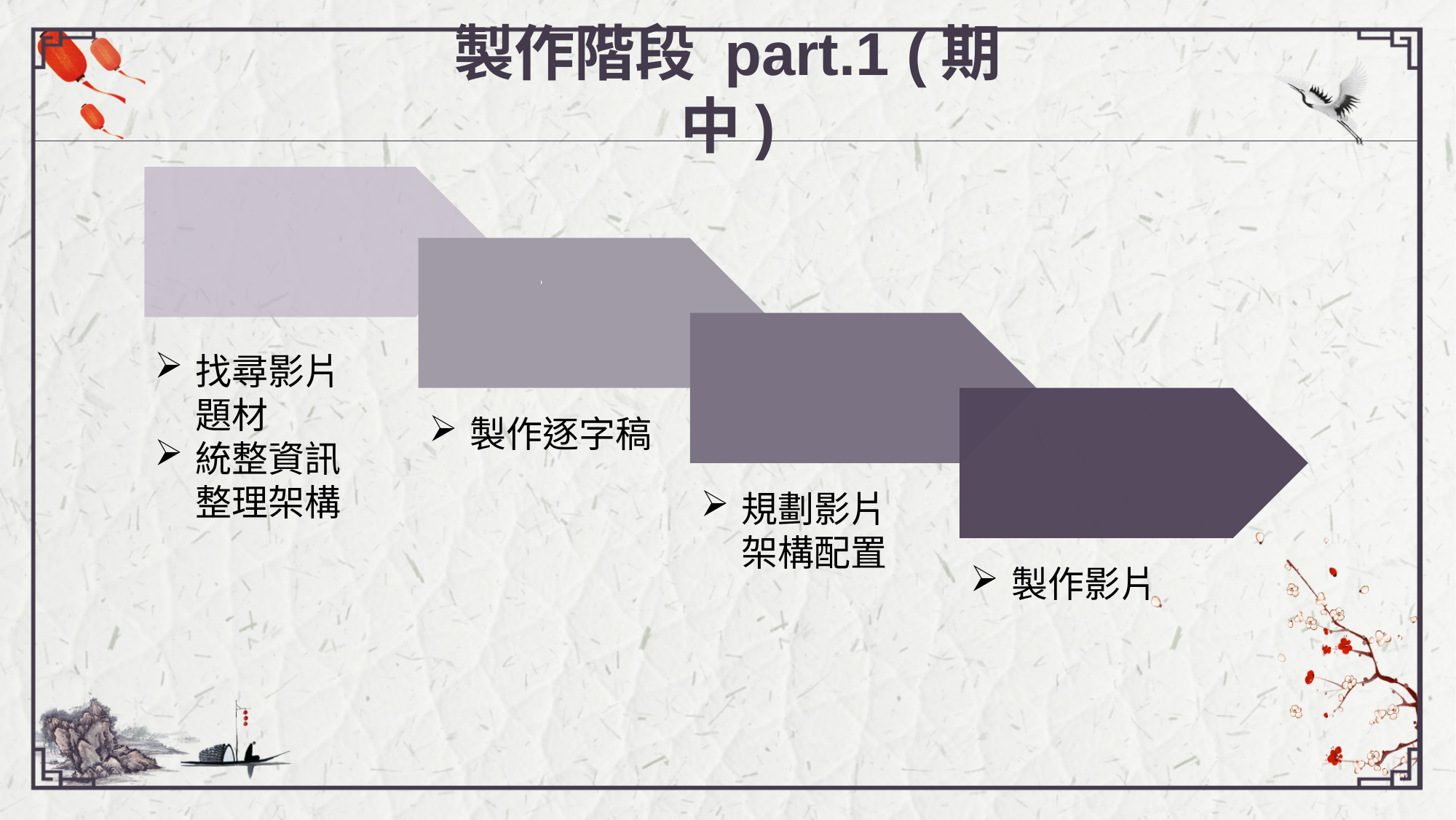

製作階段 part.1 (期中)

找尋影片
題材
統整資訊
整理架構
製作逐字稿
規劃影片
架構配置
製作影片